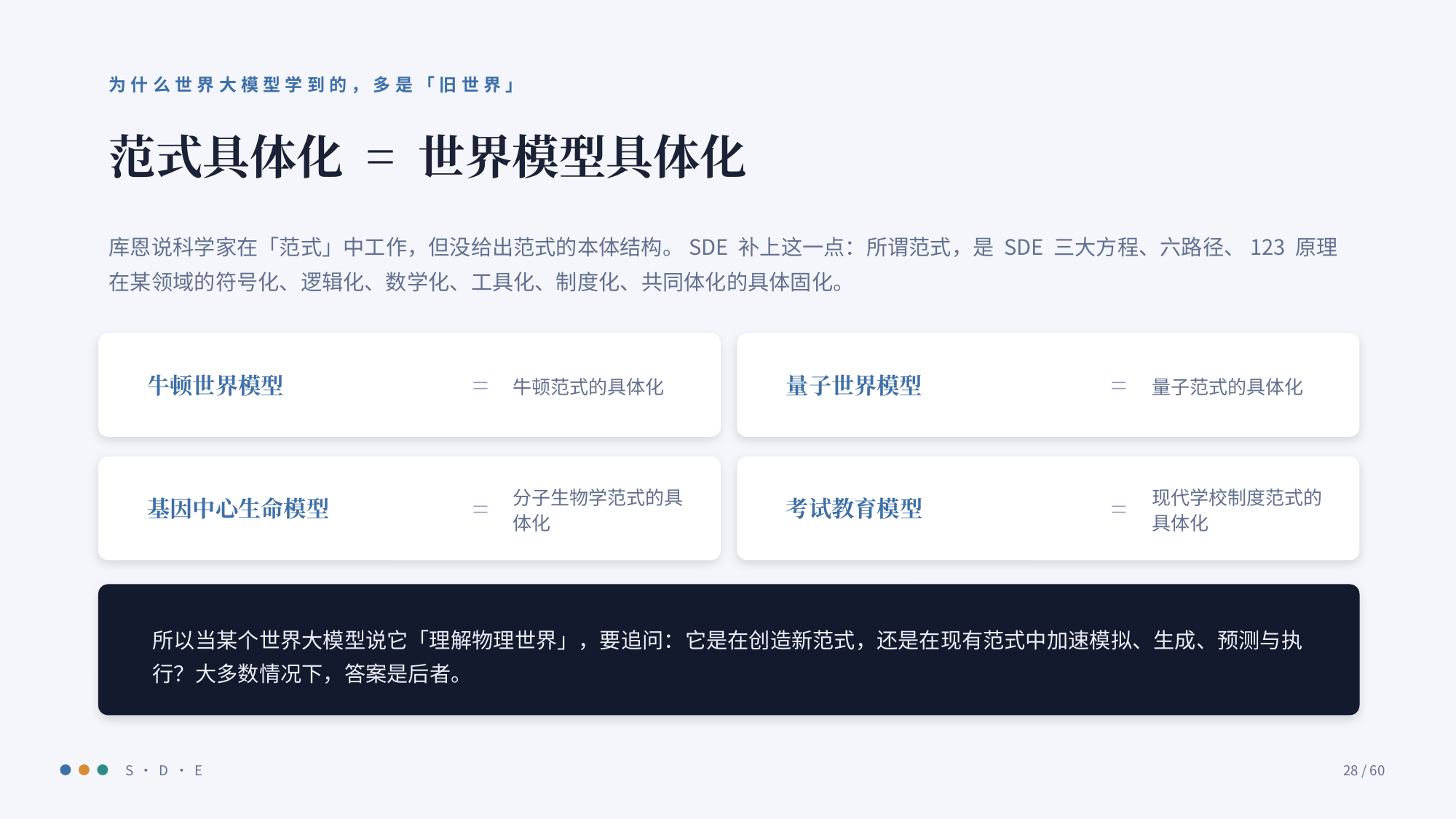

为什么世界大模型学到的，多是「旧世界」
范式具体化 = 世界模型具体化
库恩说科学家在「范式」中工作，但没给出范式的本体结构。SDE 补上这一点：所谓范式，是 SDE 三大方程、六路径、123 原理在某领域的符号化、逻辑化、数学化、工具化、制度化、共同体化的具体固化。

牛顿世界模型
=
牛顿范式的具体化

量子世界模型
=
量子范式的具体化

基因中心生命模型
=
分子生物学范式的具体化

考试教育模型
=
现代学校制度范式的具体化

所以当某个世界大模型说它「理解物理世界」，要追问：它是在创造新范式，还是在现有范式中加速模拟、生成、预测与执行？大多数情况下，答案是后者。
S · D · E
28 / 60